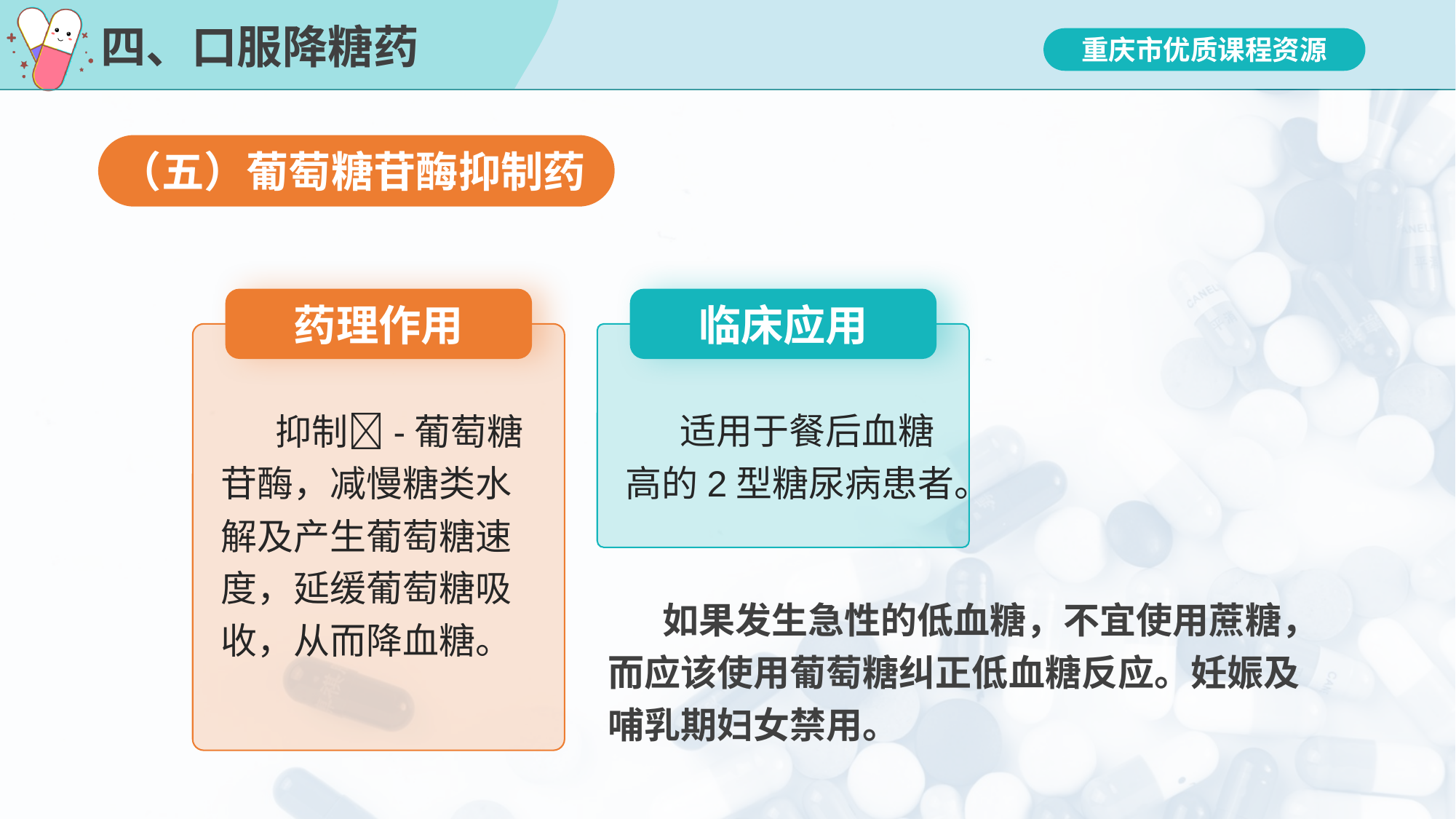

# 四、口服降糖药
（五）葡萄糖苷酶抑制药
药理作用

抑制α-葡萄糖苷酶，减慢糖类水解及产生葡萄糖速度，延缓葡萄糖吸收，从而降血糖。
临床应用

适用于餐后血糖高的2型糖尿病患者。
如果发生急性的低血糖，不宜使用蔗糖，而应该使用葡萄糖纠正低血糖反应。妊娠及哺乳期妇女禁用。